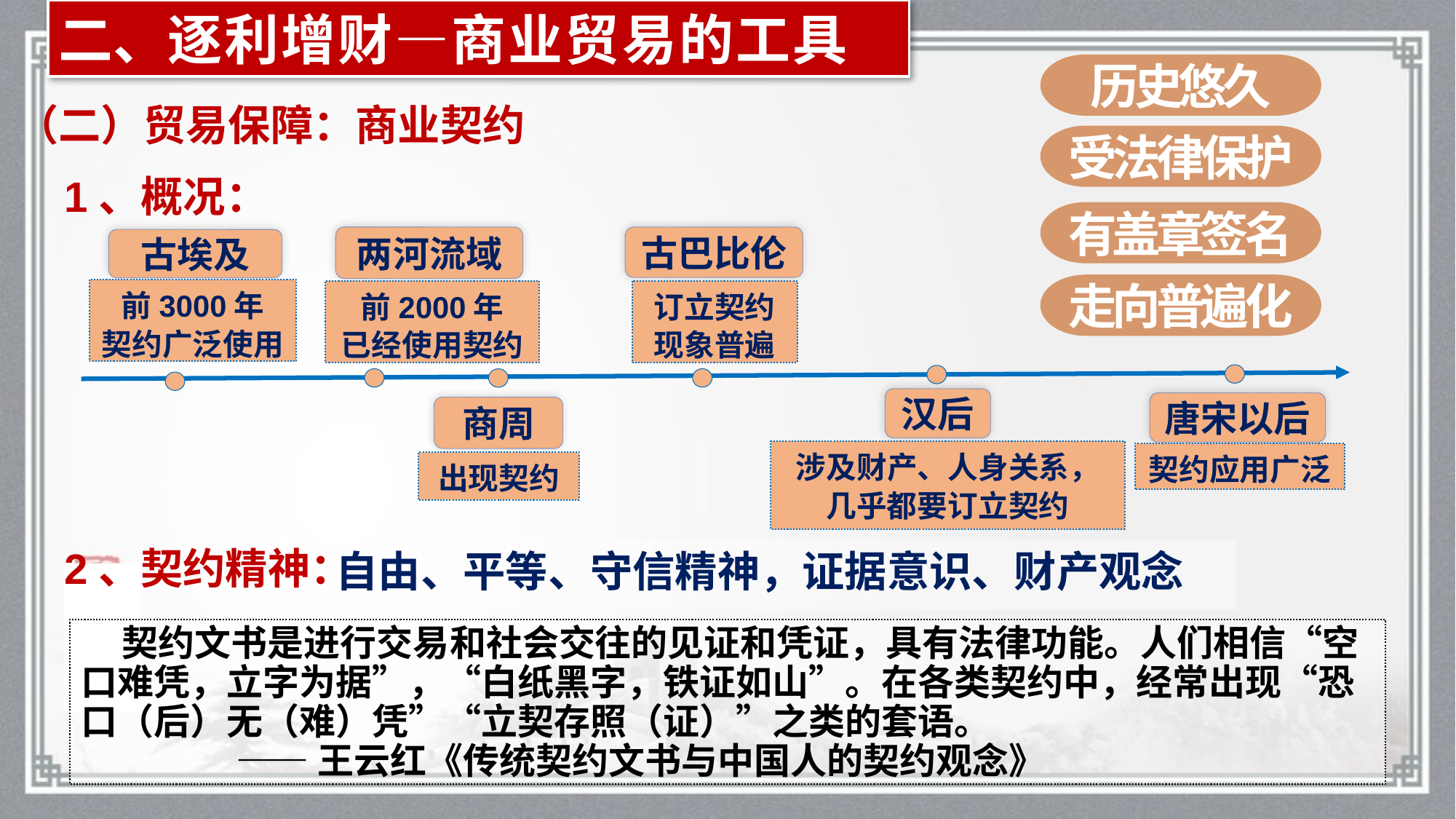

二、逐利增财—商业贸易的工具
历史悠久
（二）贸易保障：商业契约
受法律保护
1、概况：
有盖章签名
两河流域
前2000年
已经使用契约
古巴比伦
订立契约现象普遍
古埃及
前3000年
契约广泛使用
走向普遍化

汉后
涉及财产、人身关系，几乎都要订立契约
唐宋以后
契约应用广泛
商周
出现契约
2、契约精神：
自由、平等、守信精神，证据意识、财产观念
    契约文书是进行交易和社会交往的见证和凭证，具有法律功能。人们相信“空口难凭，立字为据”，“白纸黑字，铁证如山”。在各类契约中，经常出现“恐口（后）无（难）凭”“立契存照（证）”之类的套语。
                   ——王云红《传统契约文书与中国人的契约观念》